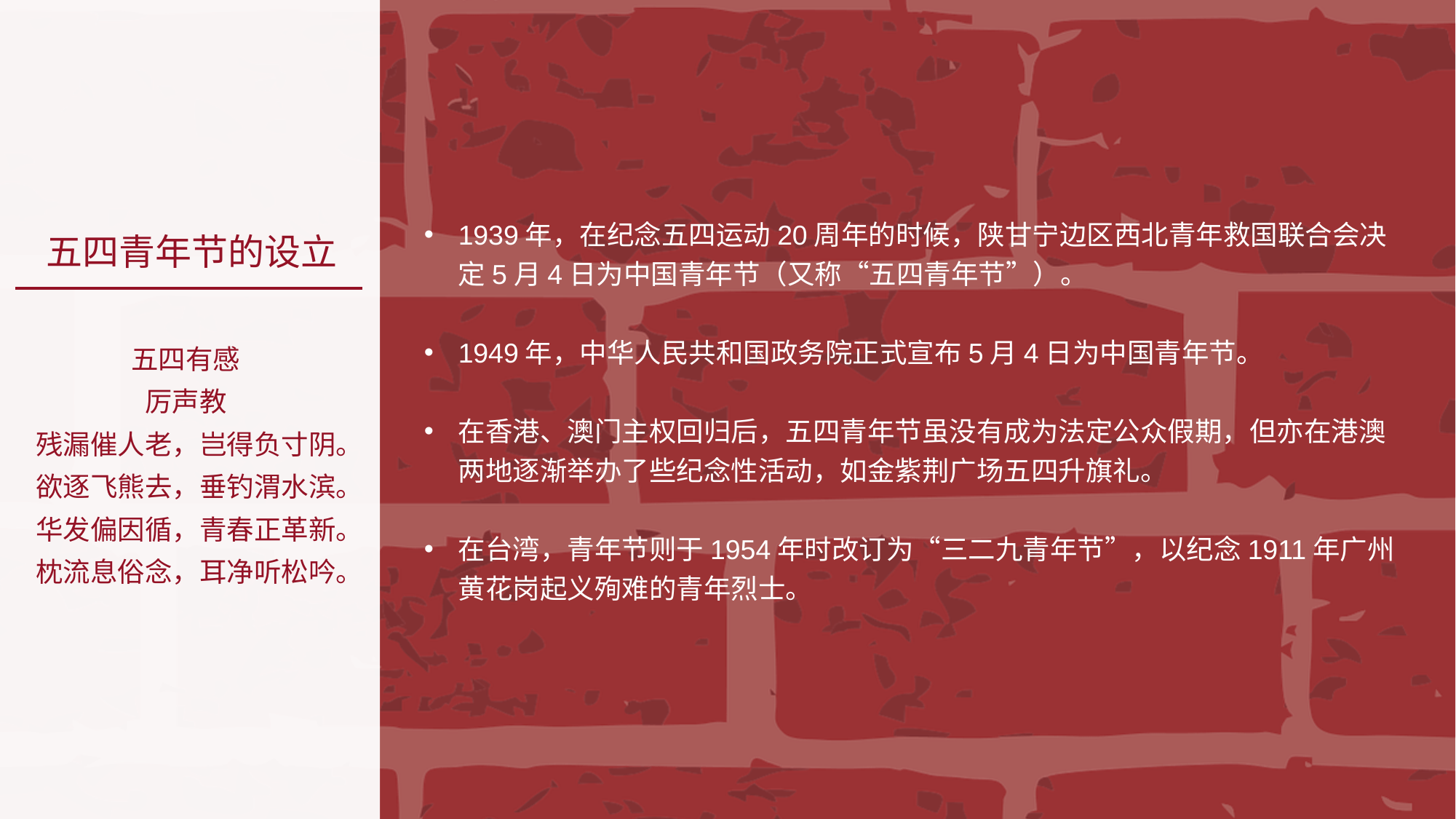

1939年，在纪念五四运动20周年的时候，陕甘宁边区西北青年救国联合会决定5月4日为中国青年节（又称“五四青年节”）。

1949年，中华人民共和国政务院正式宣布5月4日为中国青年节。

在香港、澳门主权回归后，五四青年节虽没有成为法定公众假期，但亦在港澳两地逐渐举办了些纪念性活动，如金紫荆广场五四升旗礼。

在台湾，青年节则于1954年时改订为“三二九青年节”，以纪念1911年广州黄花岗起义殉难的青年烈士。
五四青年节的设立
五四有感
厉声教
残漏催人老，岂得负寸阴。
欲逐飞熊去，垂钓渭水滨。
华发偏因循，青春正革新。
枕流息俗念，耳净听松吟。